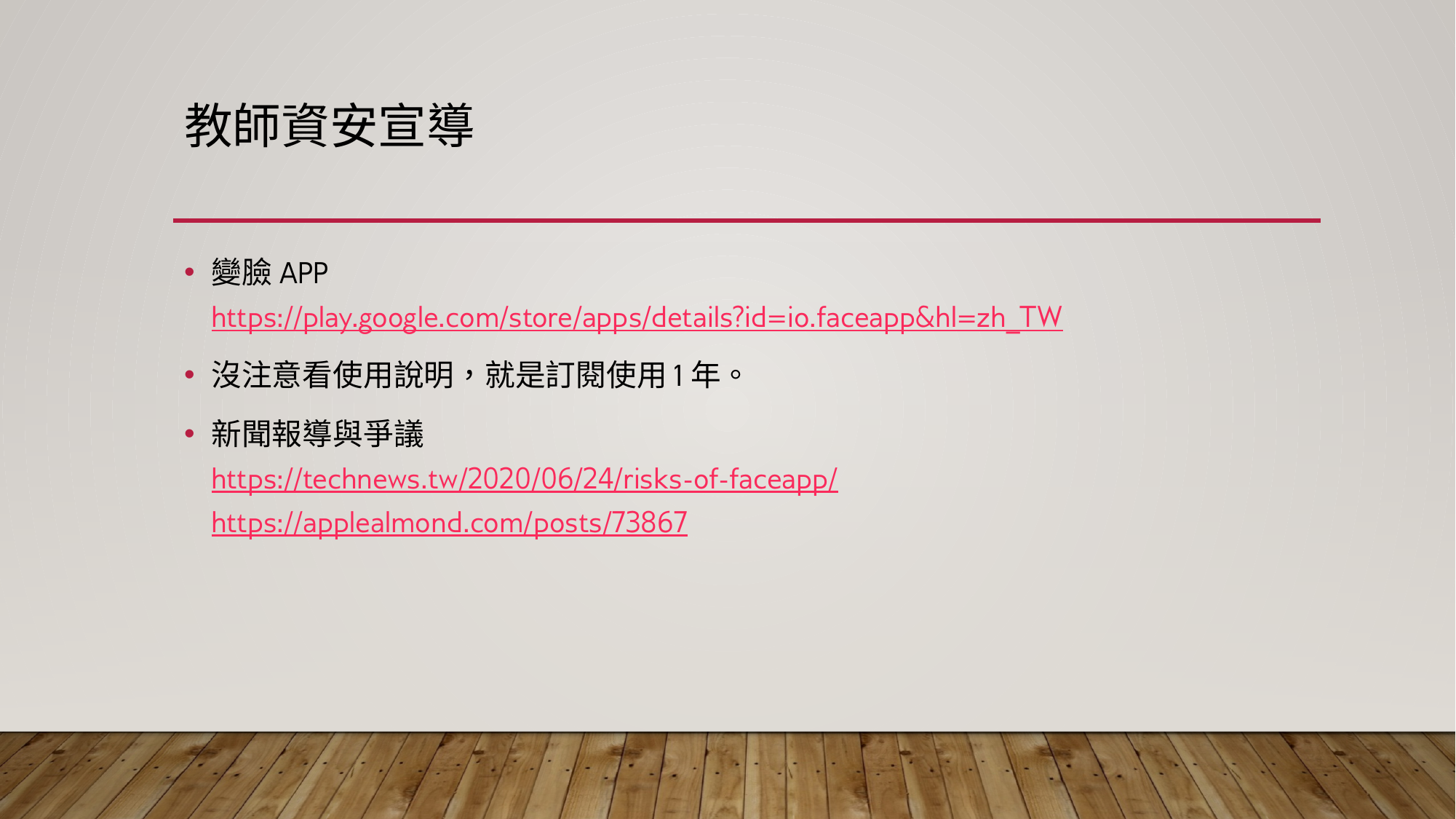

# 教師資安宣導
變臉APP
https://play.google.com/store/apps/details?id=io.faceapp&hl=zh_TW
沒注意看使用說明，就是訂閱使用1年。
新聞報導與爭議
https://technews.tw/2020/06/24/risks-of-faceapp/
https://applealmond.com/posts/73867